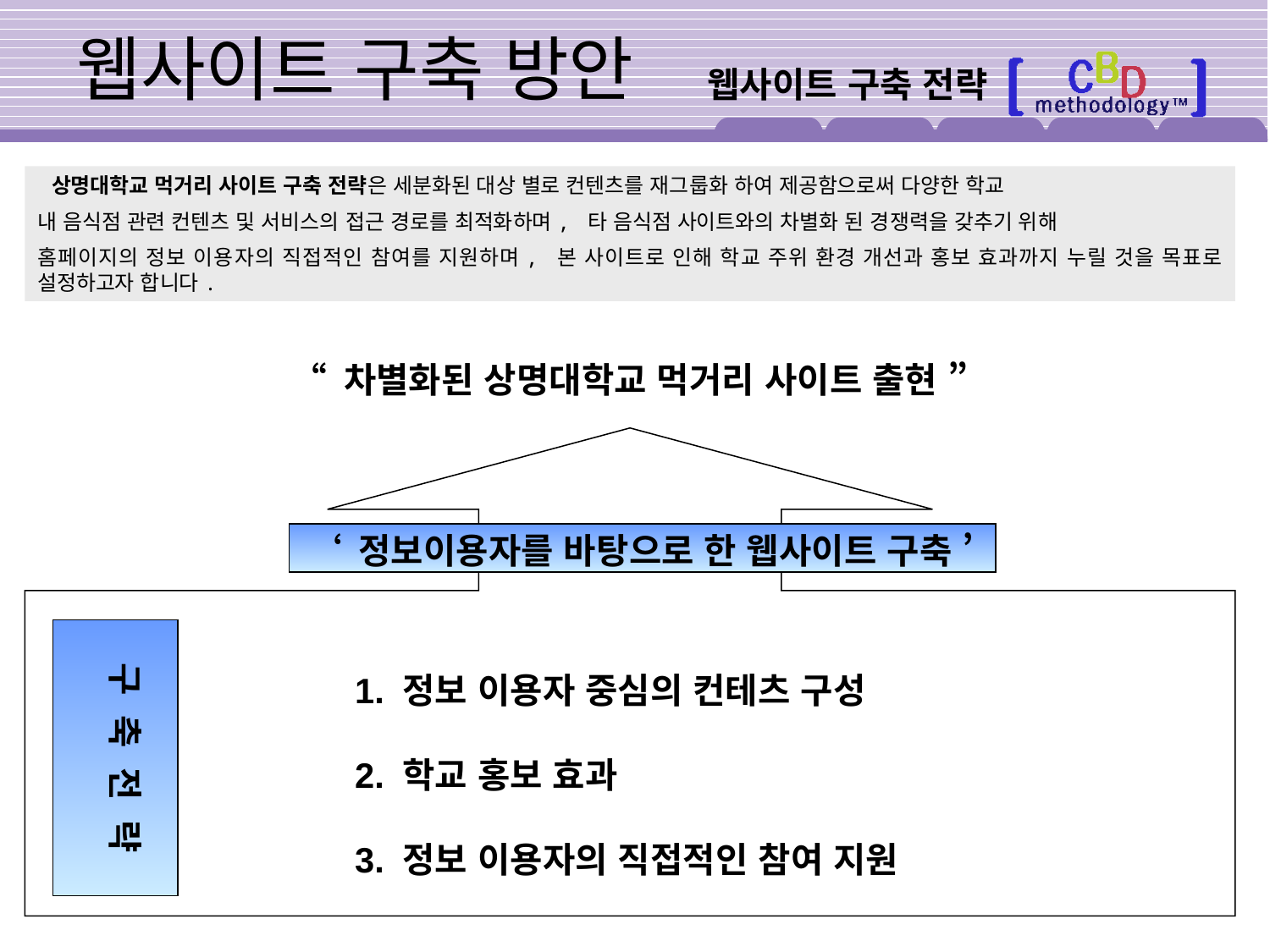

# 웹사이트 구축 방안
웹사이트 구축 전략
  상명대학교 먹거리 사이트 구축 전략은 세분화된 대상 별로 컨텐츠를 재그룹화 하여 제공함으로써 다양한 학교
내 음식점 관련 컨텐츠 및 서비스의 접근 경로를 최적화하며, 타 음식점 사이트와의 차별화 된 경쟁력을 갖추기 위해
홈페이지의 정보 이용자의 직접적인 참여를 지원하며, 본 사이트로 인해 학교 주위 환경 개선과 홍보 효과까지 누릴 것을 목표로 설정하고자 합니다.
“ 차별화된 상명대학교 먹거리 사이트 출현 ”

		1. 정보 이용자 중심의 컨테츠 구성

		2. 학교 홍보 효과

		3. 정보 이용자의 직접적인 참여 지원
‘ 정보이용자를 바탕으로 한 웹사이트 구축 ’
구  축  전  략